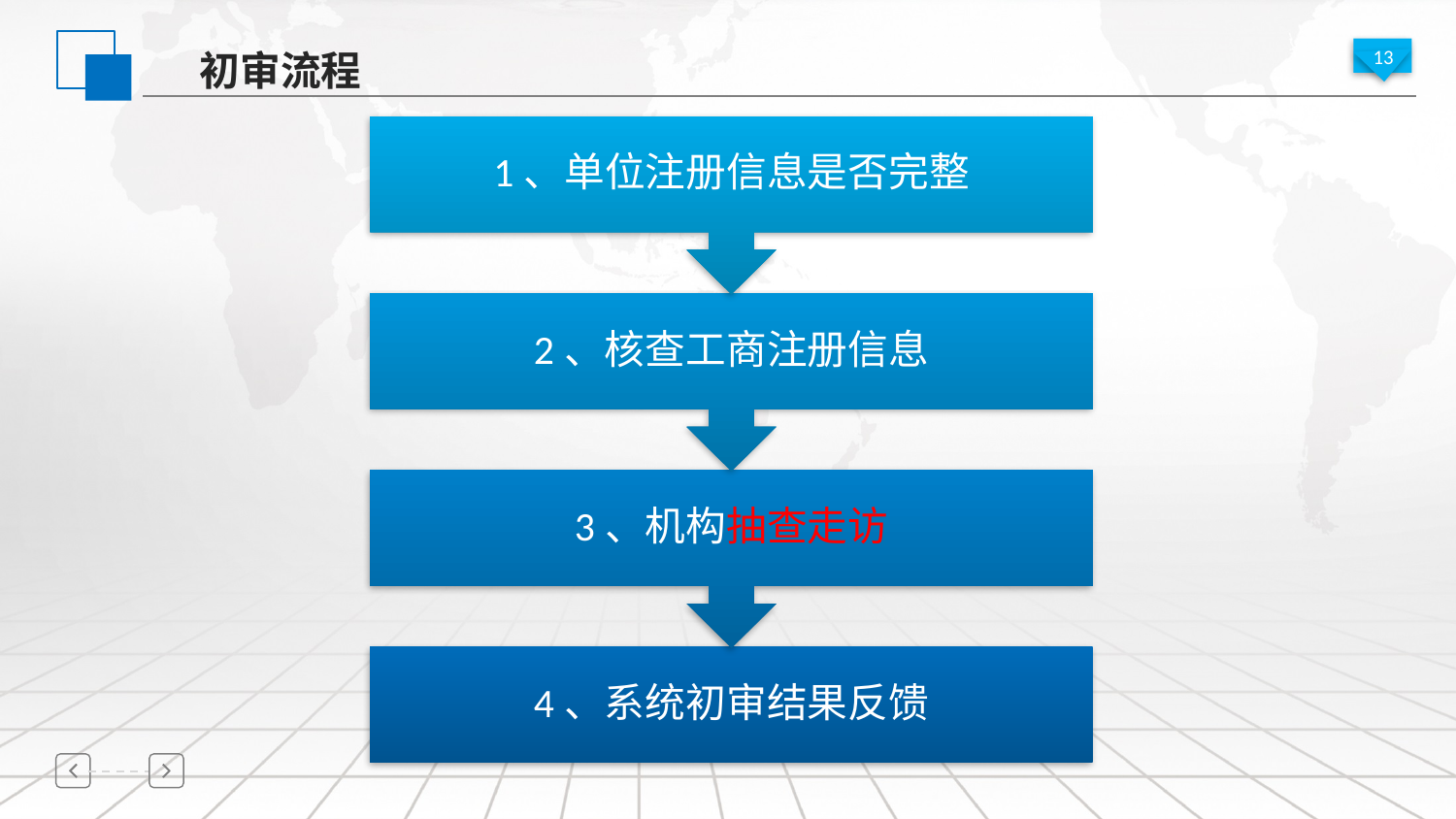

# 初审流程
4、系统初审结果反馈
3、机构抽查走访
2、核查工商注册信息
1、单位注册信息是否完整